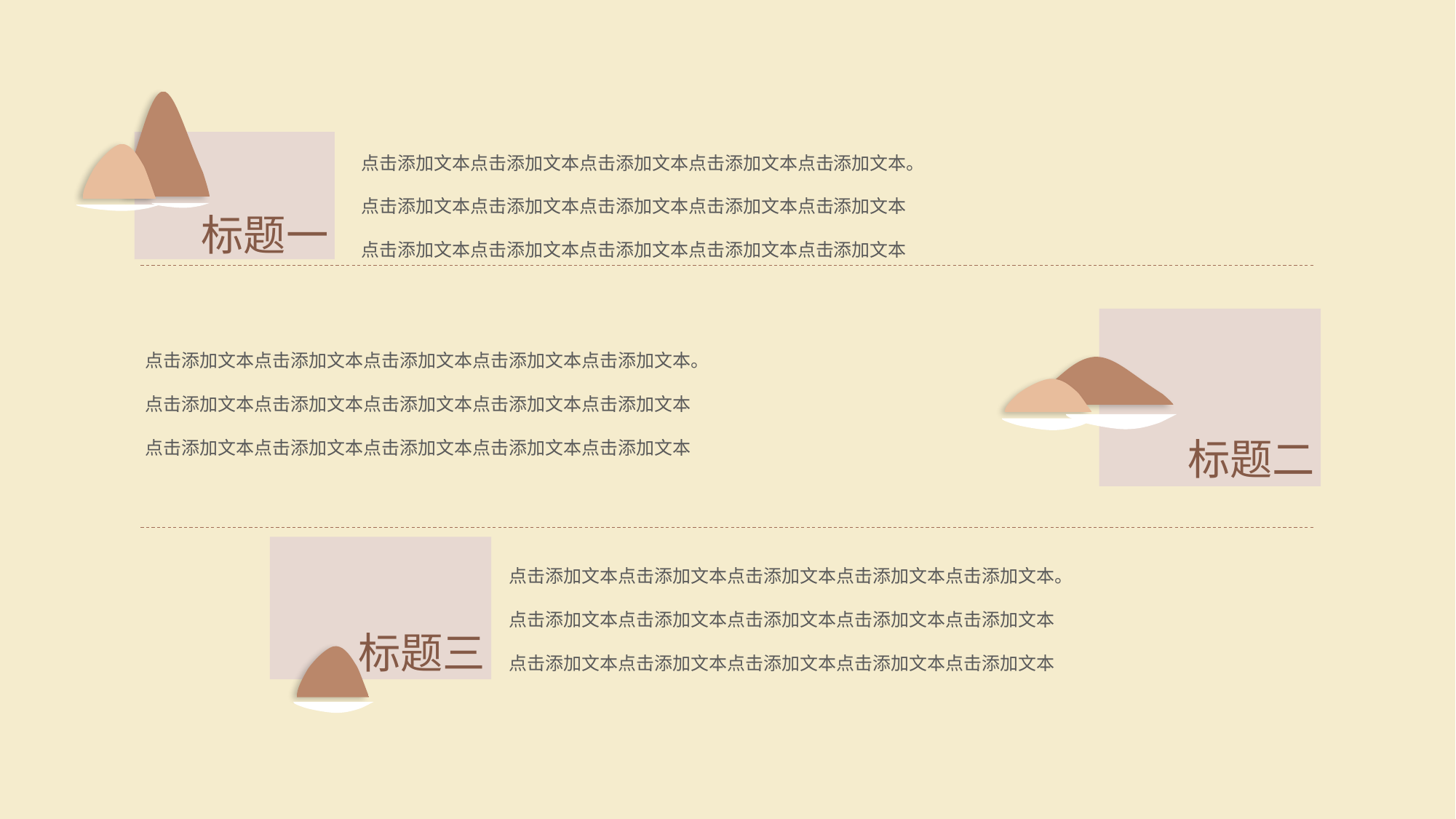

点击添加文本点击添加文本点击添加文本点击添加文本点击添加文本。
点击添加文本点击添加文本点击添加文本点击添加文本点击添加文本
点击添加文本点击添加文本点击添加文本点击添加文本点击添加文本

标题一

点击添加文本点击添加文本点击添加文本点击添加文本点击添加文本。
点击添加文本点击添加文本点击添加文本点击添加文本点击添加文本
点击添加文本点击添加文本点击添加文本点击添加文本点击添加文本

标题二

点击添加文本点击添加文本点击添加文本点击添加文本点击添加文本。
点击添加文本点击添加文本点击添加文本点击添加文本点击添加文本
点击添加文本点击添加文本点击添加文本点击添加文本点击添加文本
标题三